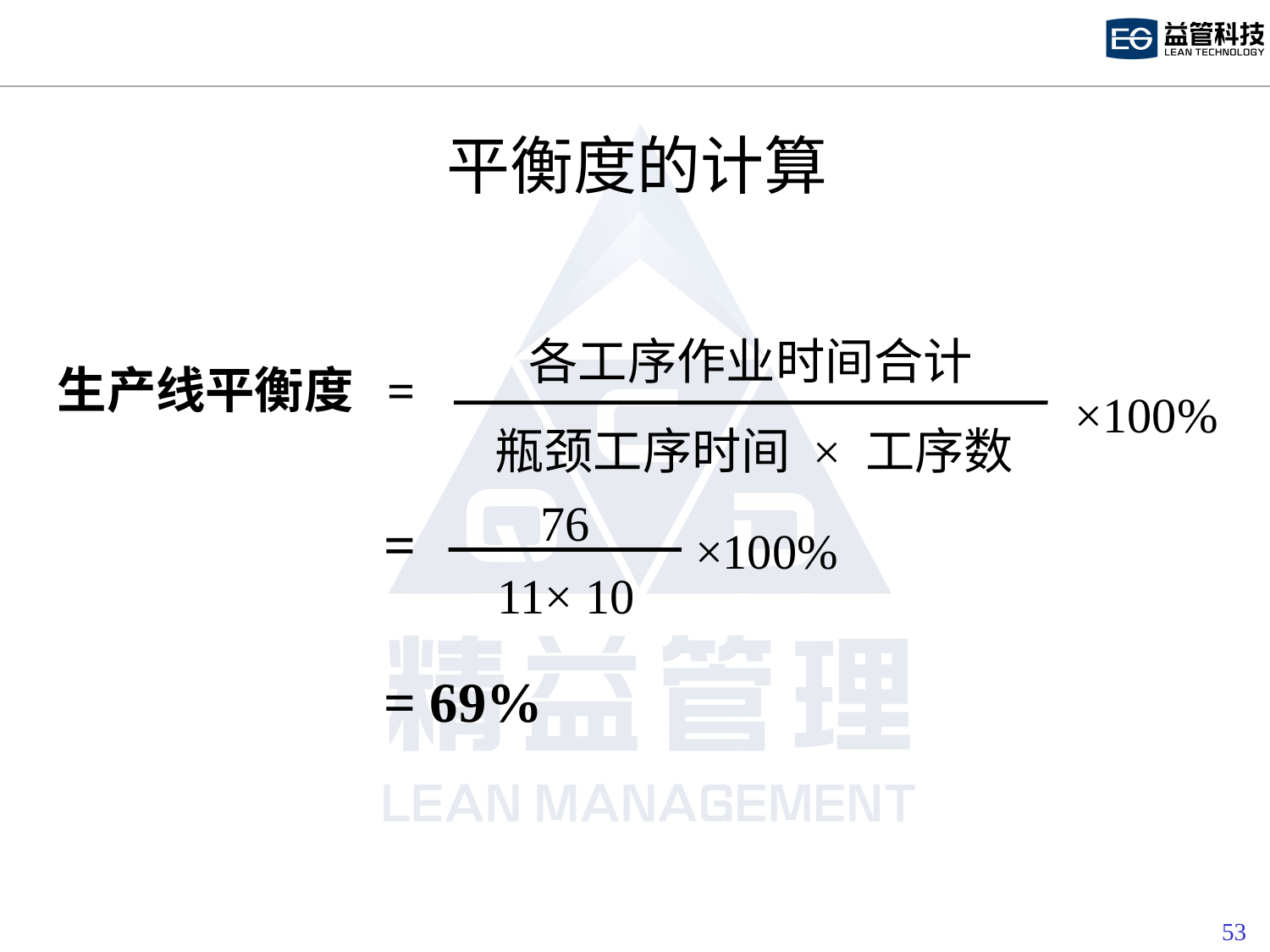

平衡度的计算
# 生产线平衡度  =

                       =

                       = 69%

各工序作业时间合计

瓶颈工序时间 × 工序数
×100%
76

11× 10
×100%